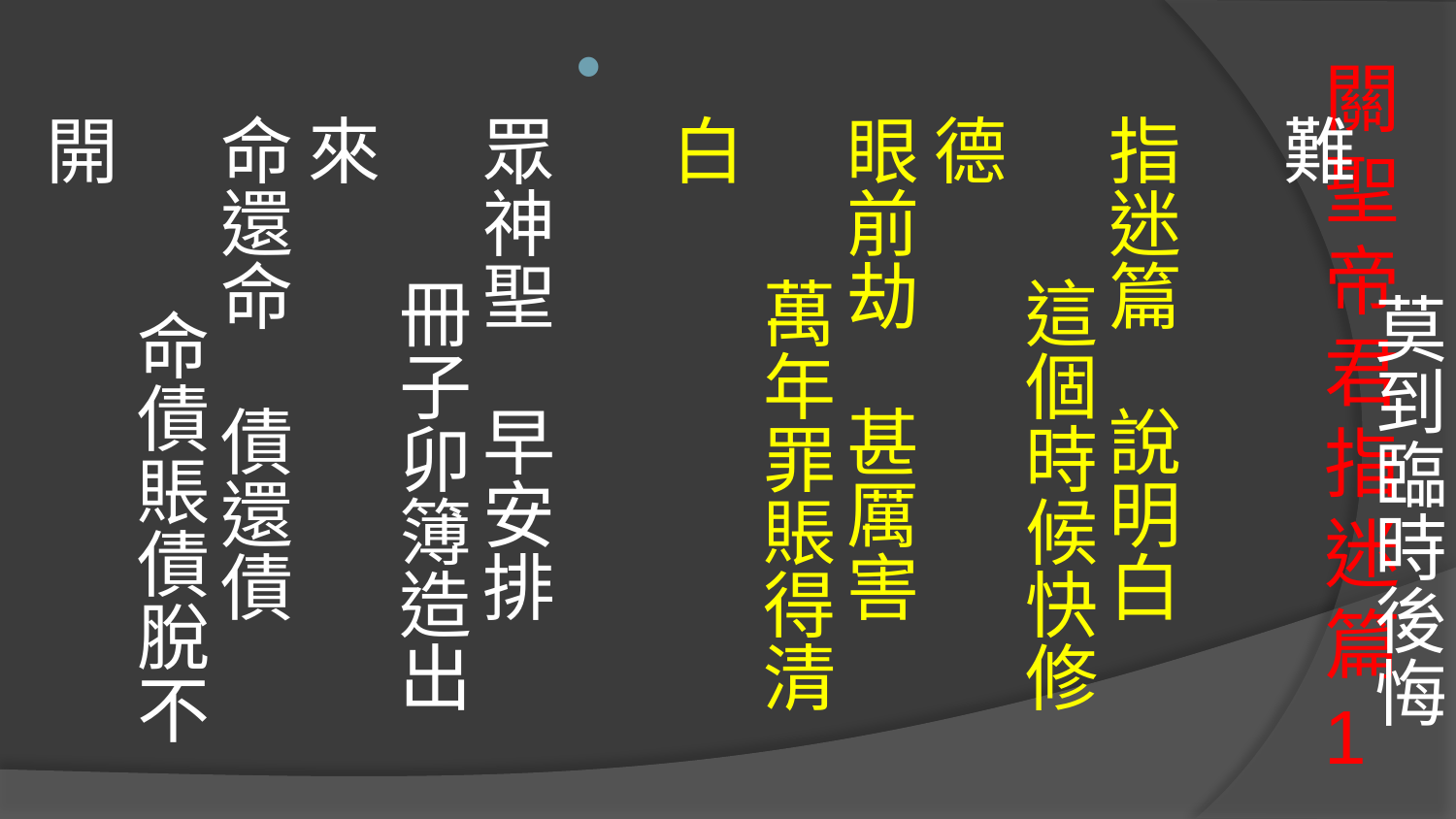

大劫凜凜在眼前　           五魔掃世甚凶嚴　
各人提防早打點　                莫到臨時後悔難
指迷篇　說明白　               這個時候快修德　
眼前劫　甚厲害　               萬年罪賬得清白
眾神聖　早安排　               冊子卯簿造出來　
命還命　債還債　                 命債賬債脫不開
# 關聖帝君指迷篇1